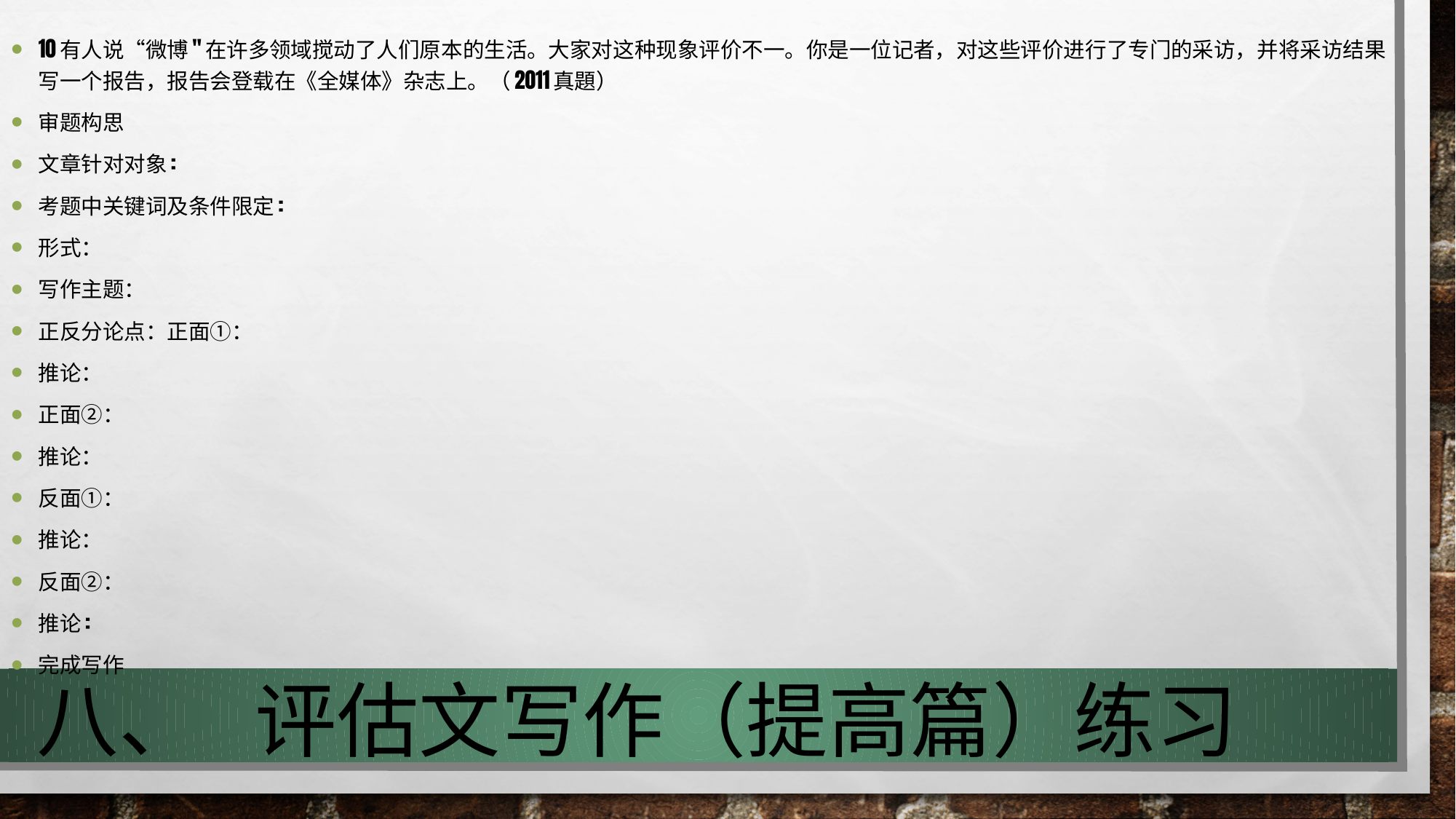

10有人说“微博"在许多领域搅动了人们原本的生活。大家对这种现象评价不一。你是一位记者，对这些评价进行了专门的采访，并将采访结果写一个报告，报告会登载在《全媒体》杂志上。（2011真題）
审题构思
文章针对对象:
考题中关键词及条件限定:
形式：
写作主题：
正反分论点：正面①：
推论：
正面②：
推论：
反面①：
推论：
反面②：
推论:
完成写作
# 八、	评估文写作（提高篇）练习